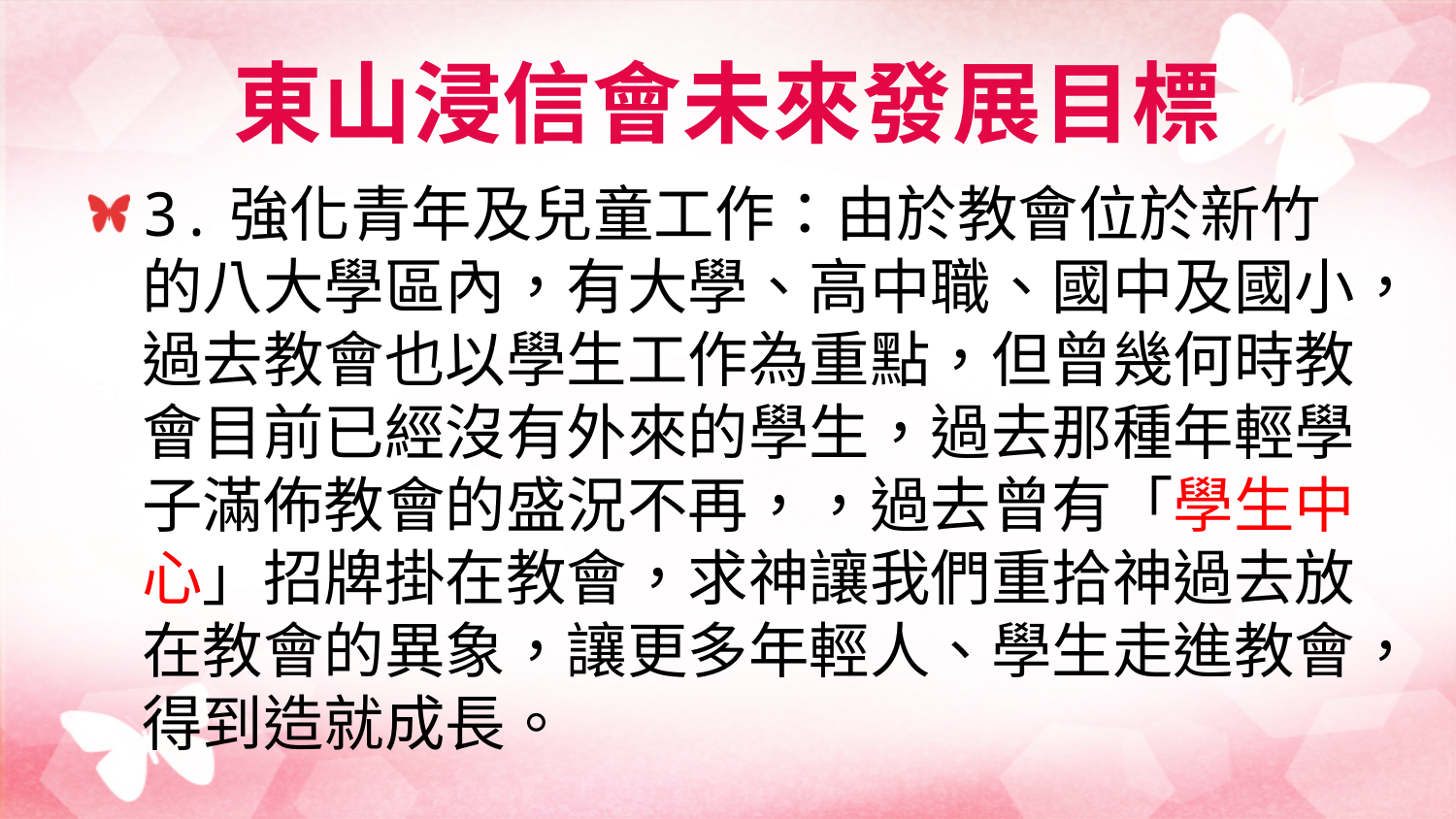

# 東山浸信會未來發展目標
3.強化青年及兒童工作：由於教會位於新竹的八大學區內，有大學、高中職、國中及國小，過去教會也以學生工作為重點，但曾幾何時教會目前已經沒有外來的學生，過去那種年輕學子滿佈教會的盛況不再，，過去曾有「學生中心」招牌掛在教會，求神讓我們重拾神過去放在教會的異象，讓更多年輕人、學生走進教會，得到造就成長。